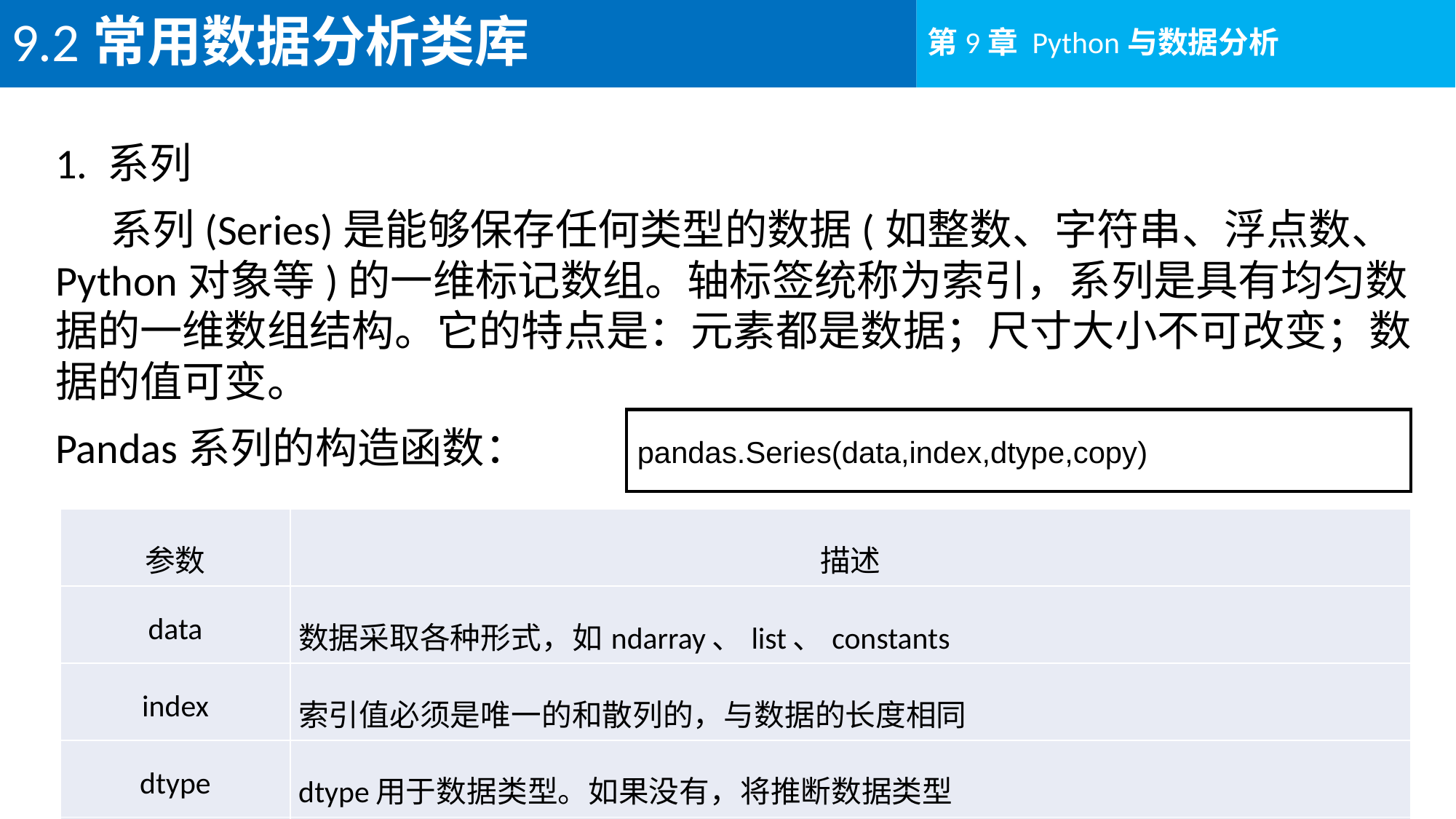

# 9.2常用数据分析类库
1. 系列
系列(Series)是能够保存任何类型的数据(如整数、字符串、浮点数、Python对象等)的一维标记数组。轴标签统称为索引，系列是具有均匀数据的一维数组结构。它的特点是：元素都是数据；尺寸大小不可改变；数据的值可变。
Pandas系列的构造函数：
pandas.Series(data,index,dtype,copy)

| 参数 | 描述 |
| --- | --- |
| data | 数据采取各种形式，如ndarray、list、constants |
| index | 索引值必须是唯一的和散列的，与数据的长度相同 |
| dtype | dtype用于数据类型。如果没有，将推断数据类型 |
| copy | 复制数据，默认为False |